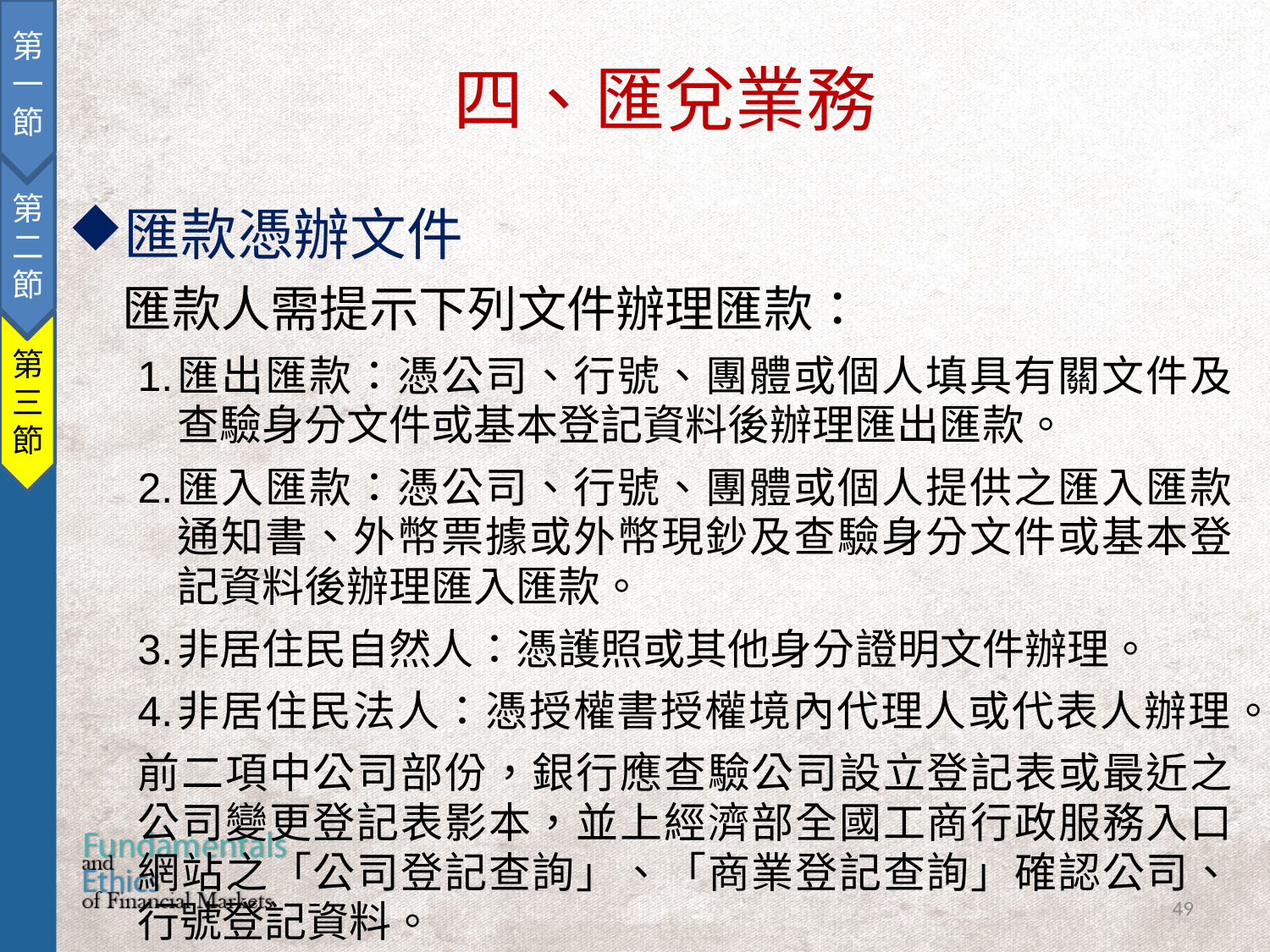

第一節
第二節
第三節
四、匯兌業務
匯款憑辦文件
匯款人需提示下列文件辦理匯款：
匯出匯款：憑公司、行號、團體或個人填具有關文件及查驗身分文件或基本登記資料後辦理匯出匯款。
匯入匯款：憑公司、行號、團體或個人提供之匯入匯款通知書、外幣票據或外幣現鈔及查驗身分文件或基本登記資料後辦理匯入匯款。
非居住民自然人：憑護照或其他身分證明文件辦理。
非居住民法人：憑授權書授權境內代理人或代表人辦理。
前二項中公司部份，銀行應查驗公司設立登記表或最近之公司變更登記表影本，並上經濟部全國工商行政服務入口網站之「公司登記查詢」、「商業登記查詢」確認公司、行號登記資料。
49